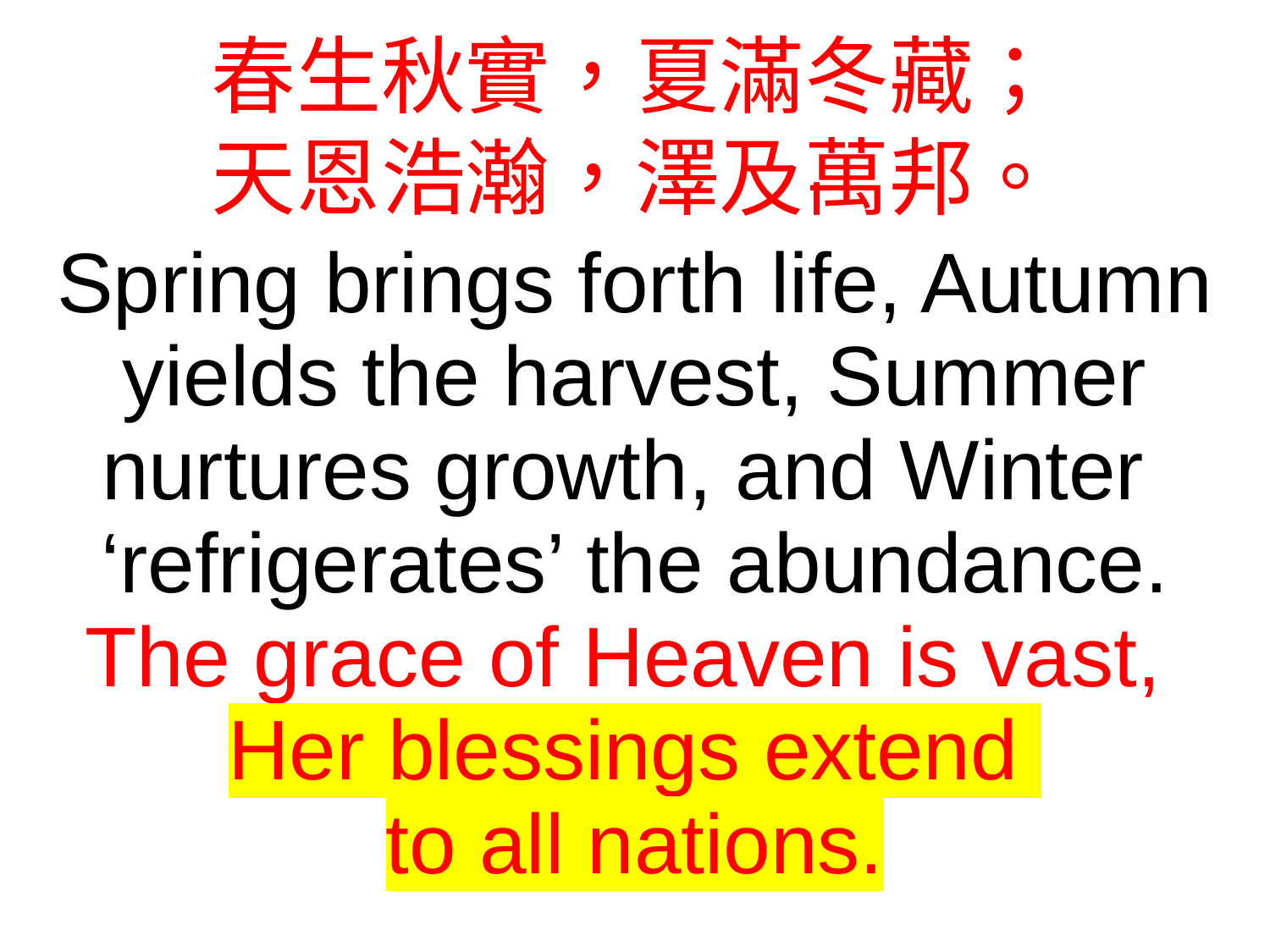

春生秋實，夏滿冬藏；
天恩浩瀚，澤及萬邦。
Spring brings forth life, Autumn yields the harvest, Summer nurtures growth, and Winter
‘refrigerates’ the abundance.
The grace of Heaven is vast,
Her blessings extend
to all nations.